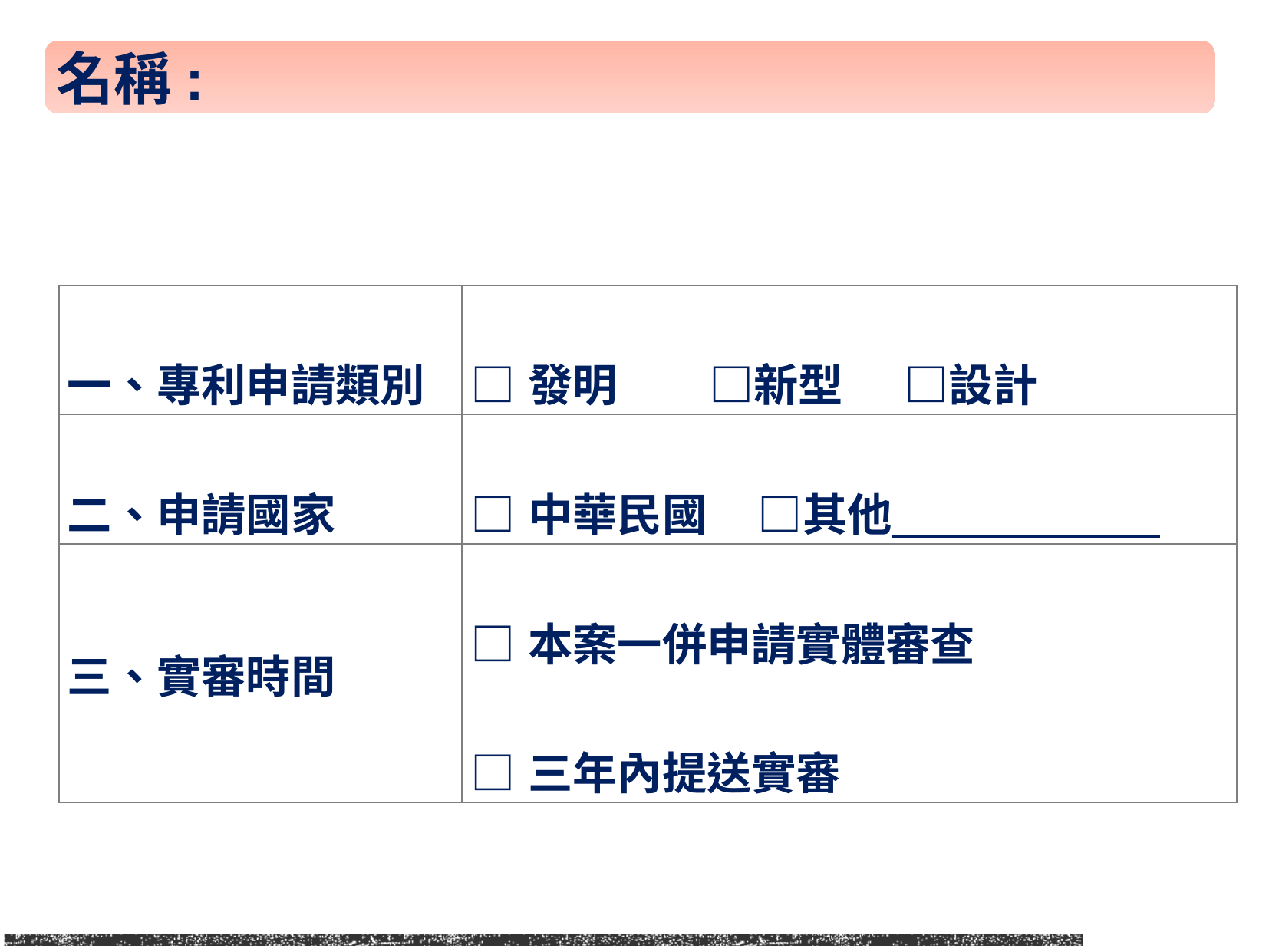

名稱:

| 一、專利申請類別 | □發明 □新型 □設計 |
| --- | --- |
| 二、申請國家 | □中華民國 □其他 |
| 三、實審時間 | □本案一併申請實體審查 □三年內提送實審 |